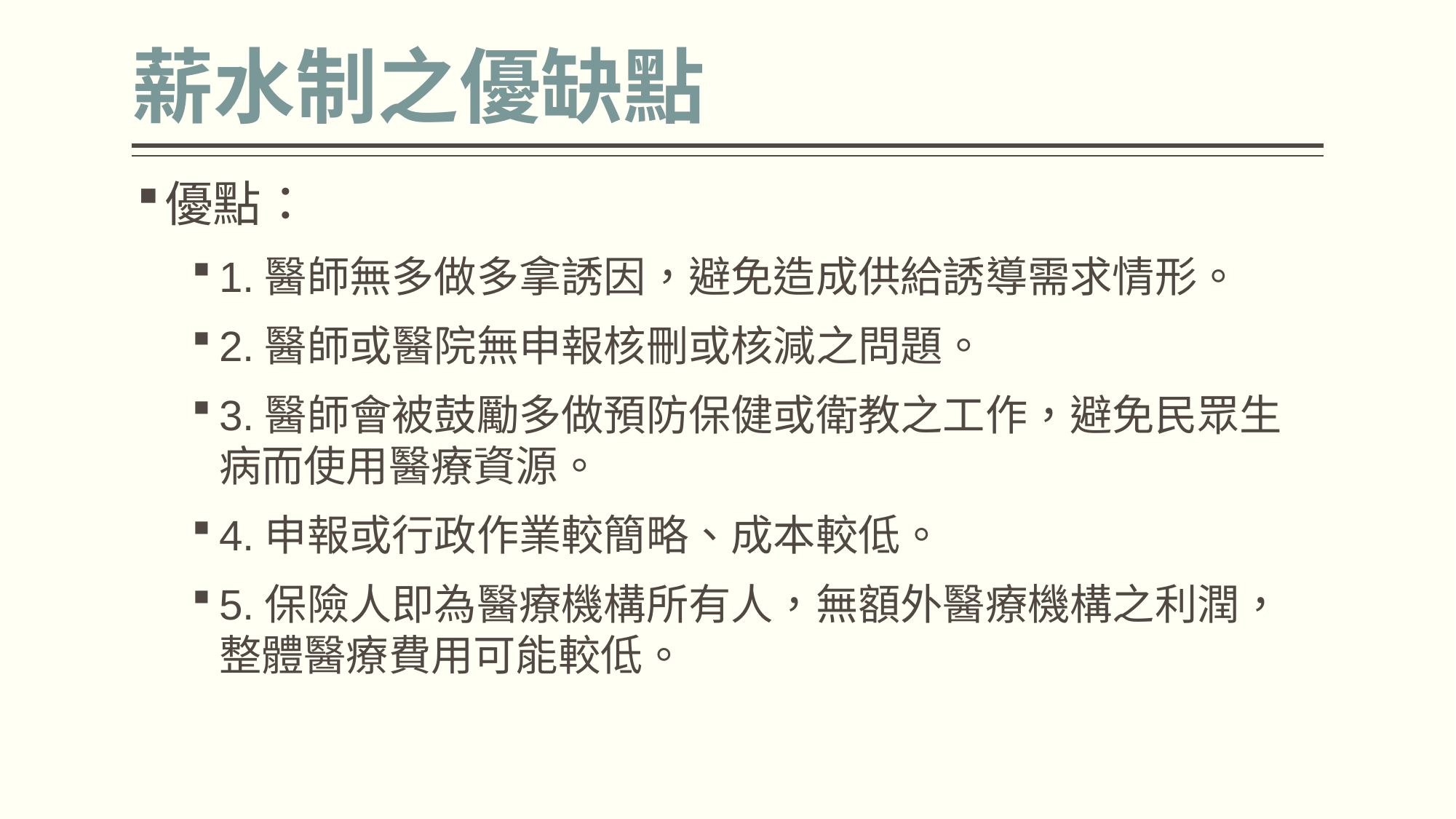

# 薪水制之優缺點
優點：
1.醫師無多做多拿誘因，避免造成供給誘導需求情形。
2.醫師或醫院無申報核刪或核減之問題。
3.醫師會被鼓勵多做預防保健或衛教之工作，避免民眾生病而使用醫療資源。
4.申報或行政作業較簡略、成本較低。
5.保險人即為醫療機構所有人，無額外醫療機構之利潤，整體醫療費用可能較低。